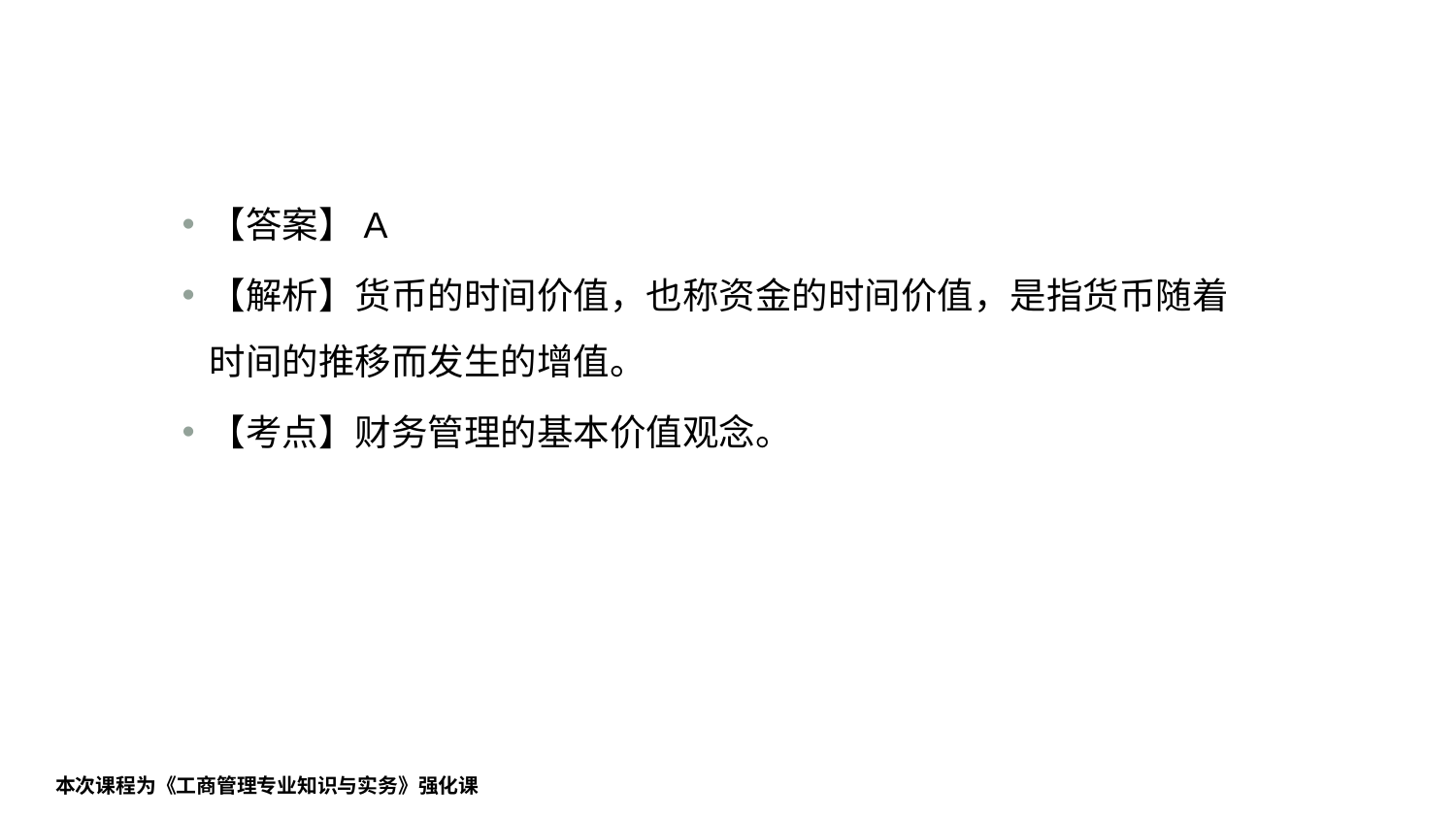

#
【答案】A
【解析】货币的时间价值，也称资金的时间价值，是指货币随着时间的推移而发生的增值。
【考点】财务管理的基本价值观念。